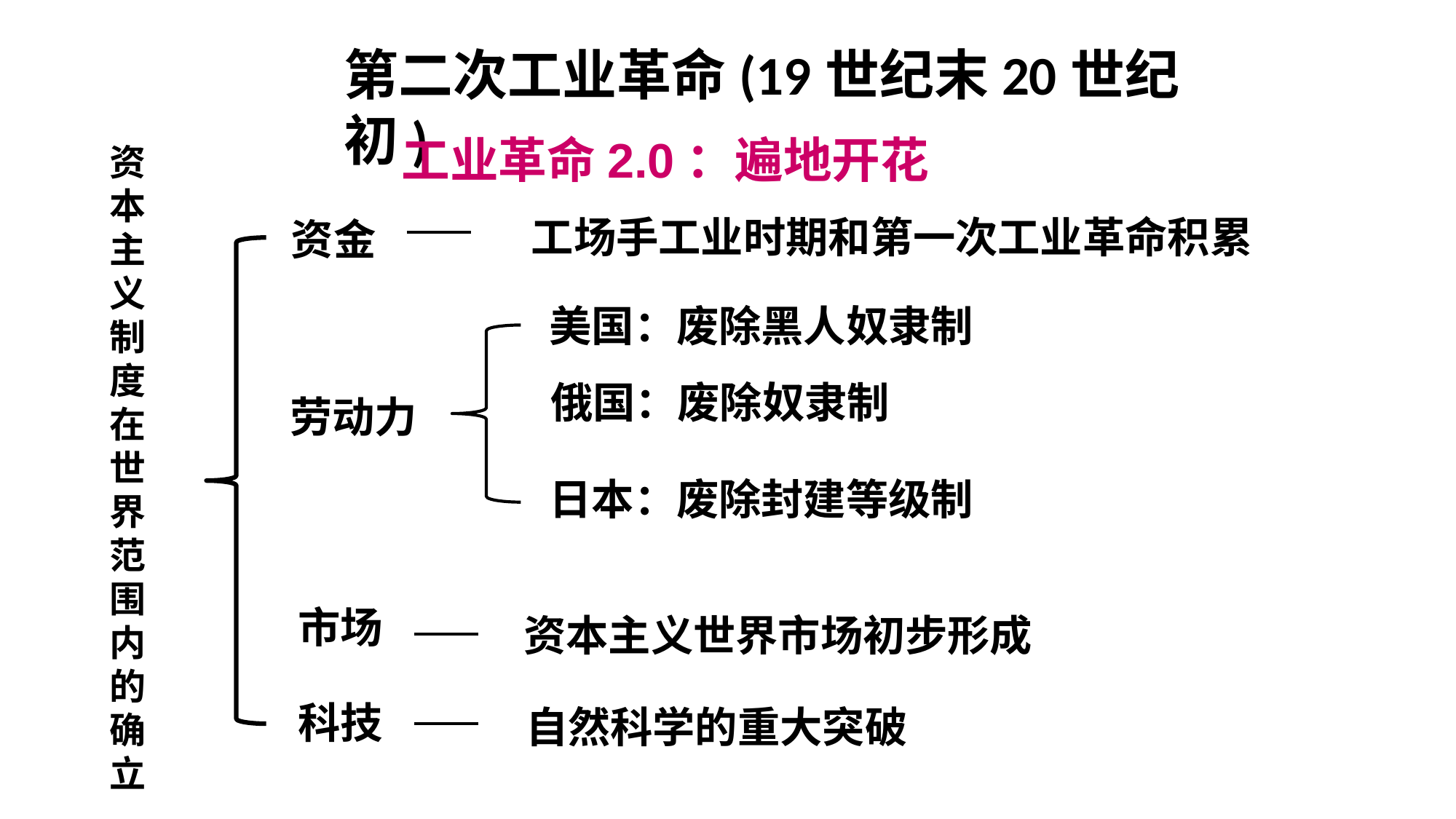

第二次工业革命(19世纪末20世纪初)
工业革命2.0：遍地开花

资本主义制度在世界范围内的确立

工场手工业时期和第一次工业革命积累
资金

美国：废除黑人奴隶制

俄国：废除奴隶制
劳动力
日本：废除封建等级制
市场
资本主义世界市场初步形成
科技
自然科学的重大突破